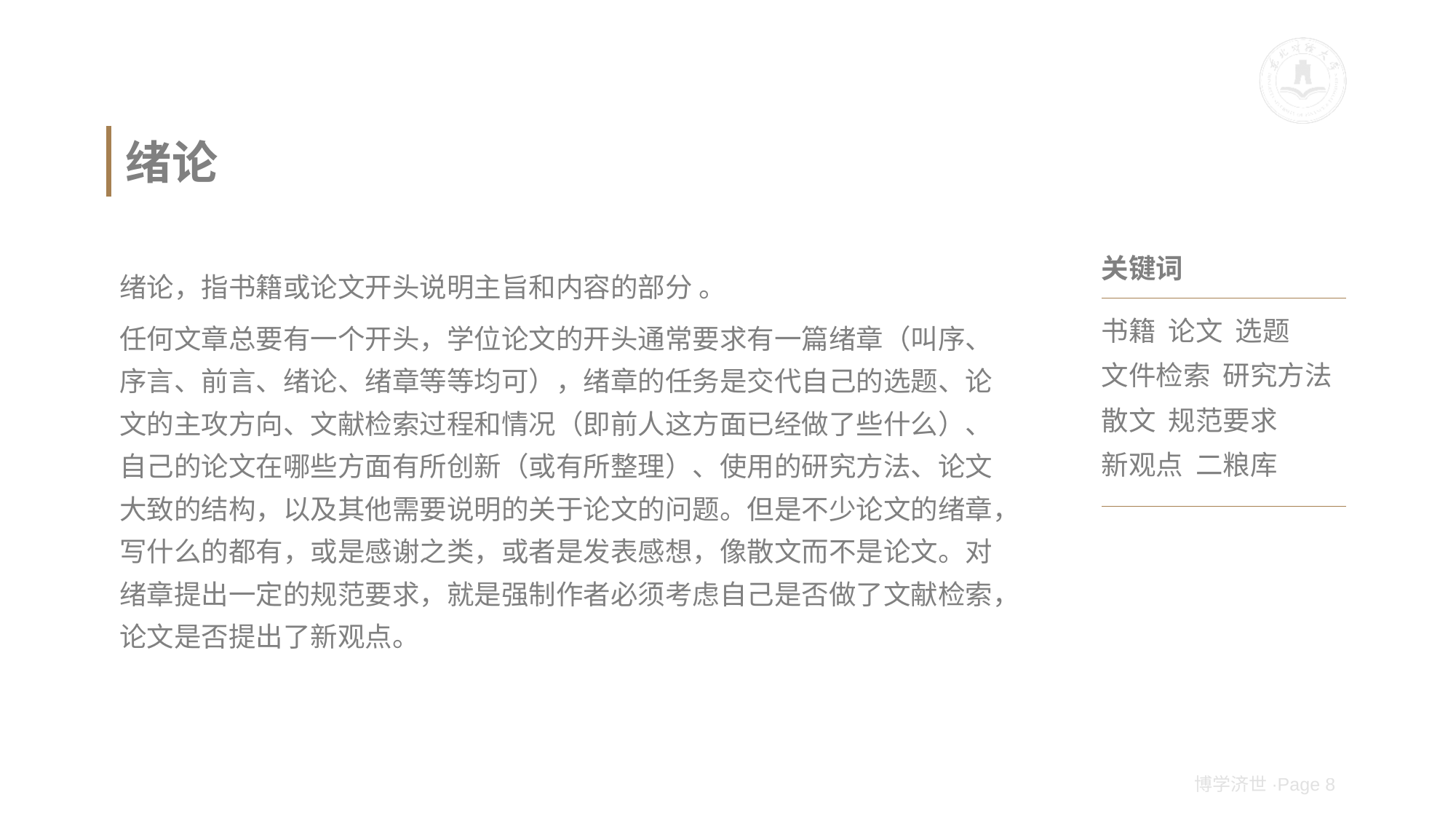

# 绪论
绪论，指书籍或论文开头说明主旨和内容的部分 。
任何文章总要有一个开头，学位论文的开头通常要求有一篇绪章（叫序、序言、前言、绪论、绪章等等均可），绪章的任务是交代自己的选题、论文的主攻方向、文献检索过程和情况（即前人这方面已经做了些什么）、自己的论文在哪些方面有所创新（或有所整理）、使用的研究方法、论文大致的结构，以及其他需要说明的关于论文的问题。但是不少论文的绪章，写什么的都有，或是感谢之类，或者是发表感想，像散文而不是论文。对绪章提出一定的规范要求，就是强制作者必须考虑自己是否做了文献检索，论文是否提出了新观点。
关键词
书籍  论文  选题
文件检索  研究方法
散文  规范要求
新观点  二粮库
博学济世·Page 8